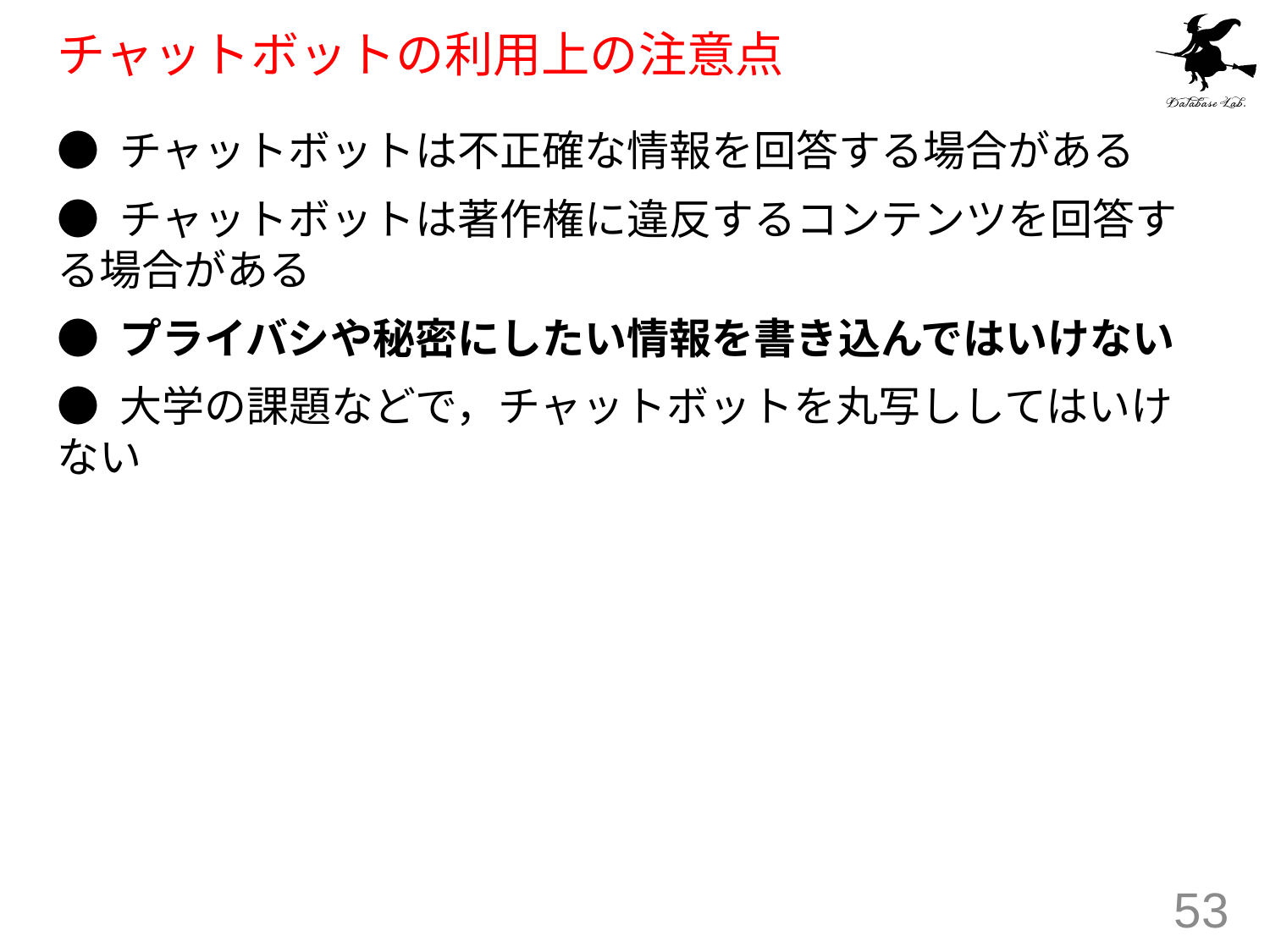

# チャットボットの利用上の注意点
● チャットボットは不正確な情報を回答する場合がある
● チャットボットは著作権に違反するコンテンツを回答する場合がある
● プライバシや秘密にしたい情報を書き込んではいけない
● 大学の課題などで，チャットボットを丸写ししてはいけない

53